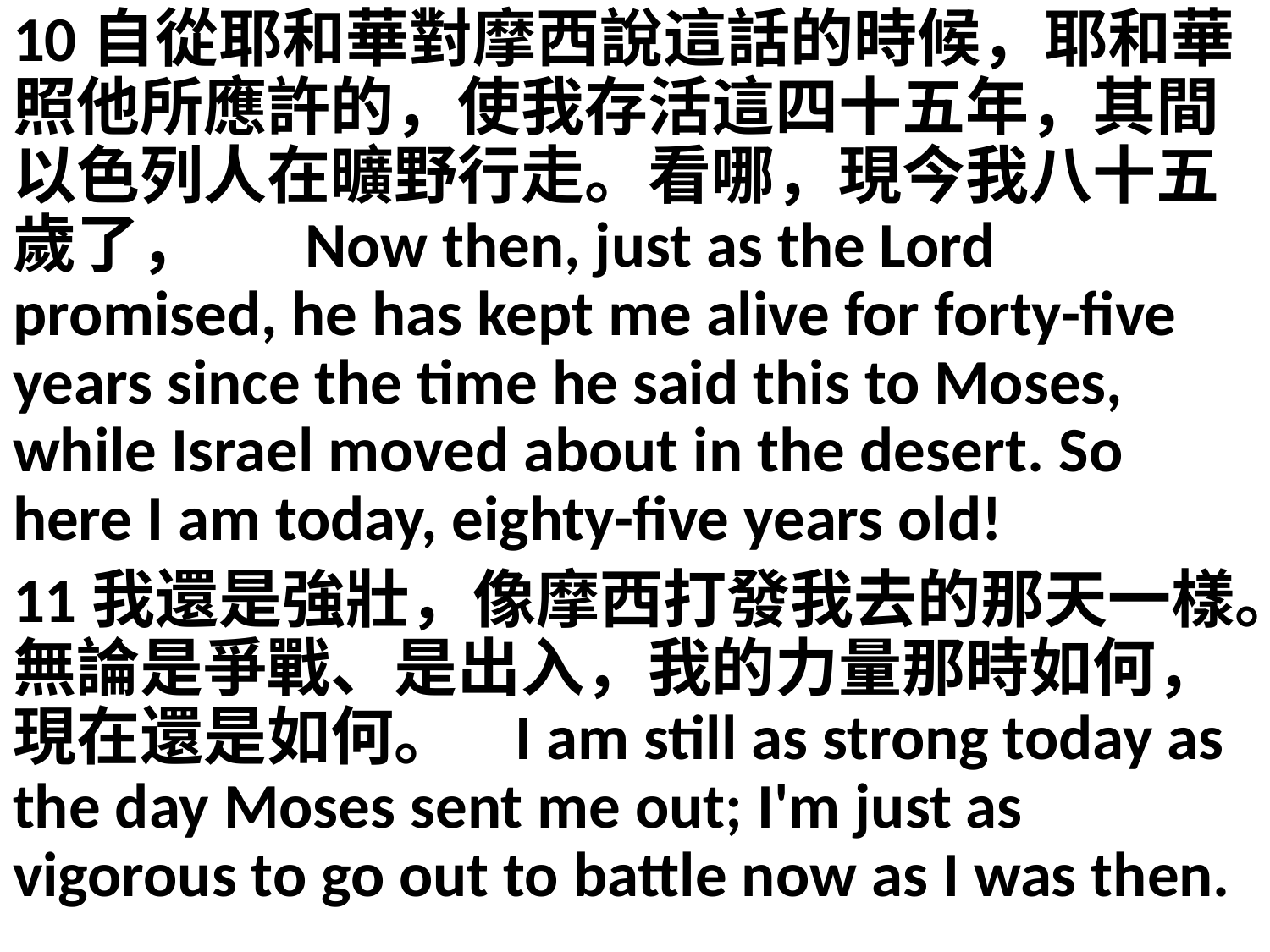

10自從耶和華對摩西說這話的時候，耶和華照他所應許的，使我存活這四十五年，其間以色列人在曠野行走。看哪，現今我八十五歲了，      Now then, just as the Lord promised, he has kept me alive for forty-five years since the time he said this to Moses, while Israel moved about in the desert. So here I am today, eighty-five years old!
11我還是強壯，像摩西打發我去的那天一樣。無論是爭戰、是出入，我的力量那時如何，現在還是如何。   I am still as strong today as the day Moses sent me out; I'm just as vigorous to go out to battle now as I was then.